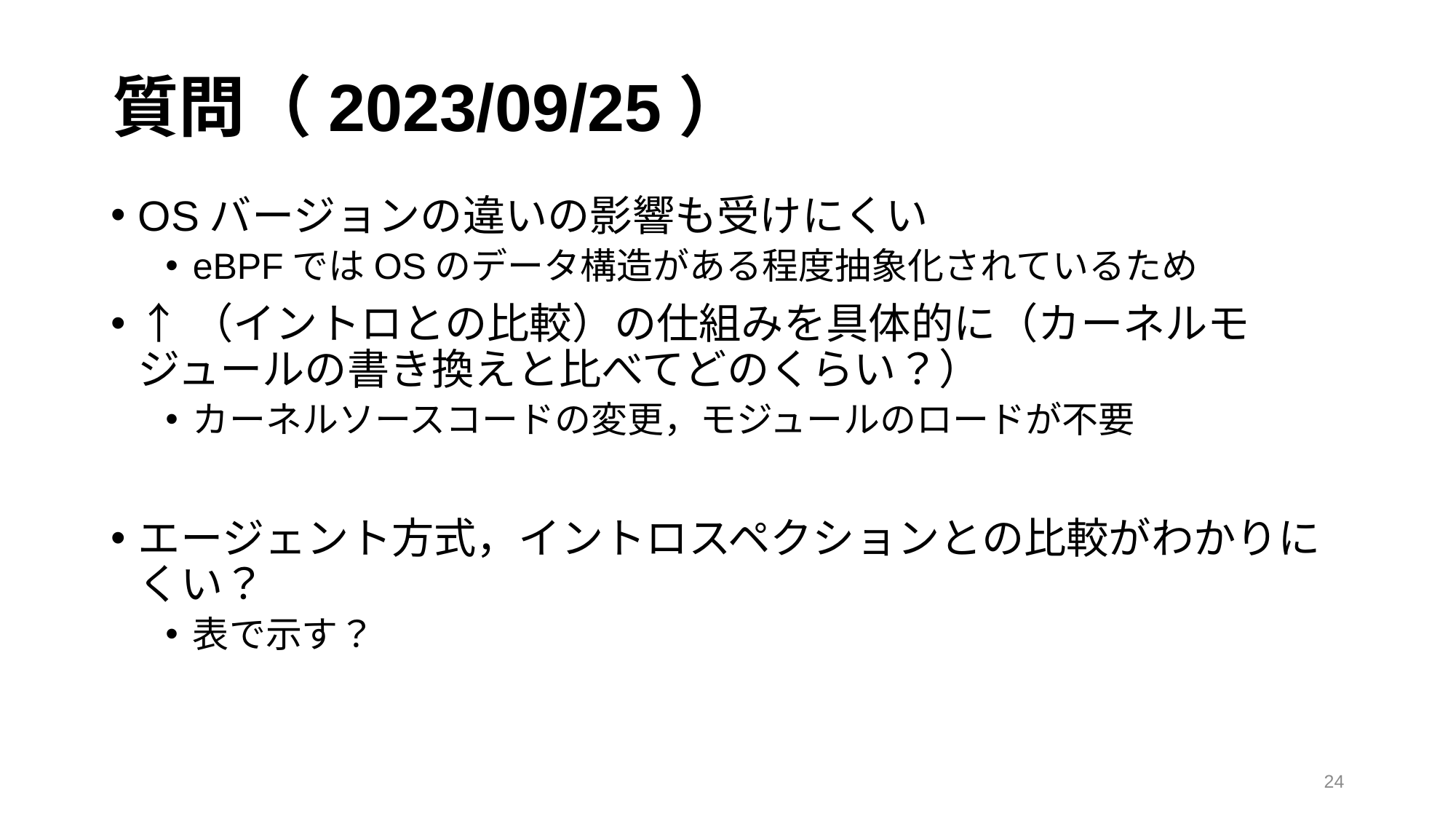

# 質問（2023/09/25）
OSバージョンの違いの影響も受けにくい
eBPFではOSのデータ構造がある程度抽象化されているため
↑（イントロとの比較）の仕組みを具体的に（カーネルモジュールの書き換えと比べてどのくらい？）
カーネルソースコードの変更，モジュールのロードが不要

エージェント方式，イントロスペクションとの比較がわかりにくい？
表で示す？
24